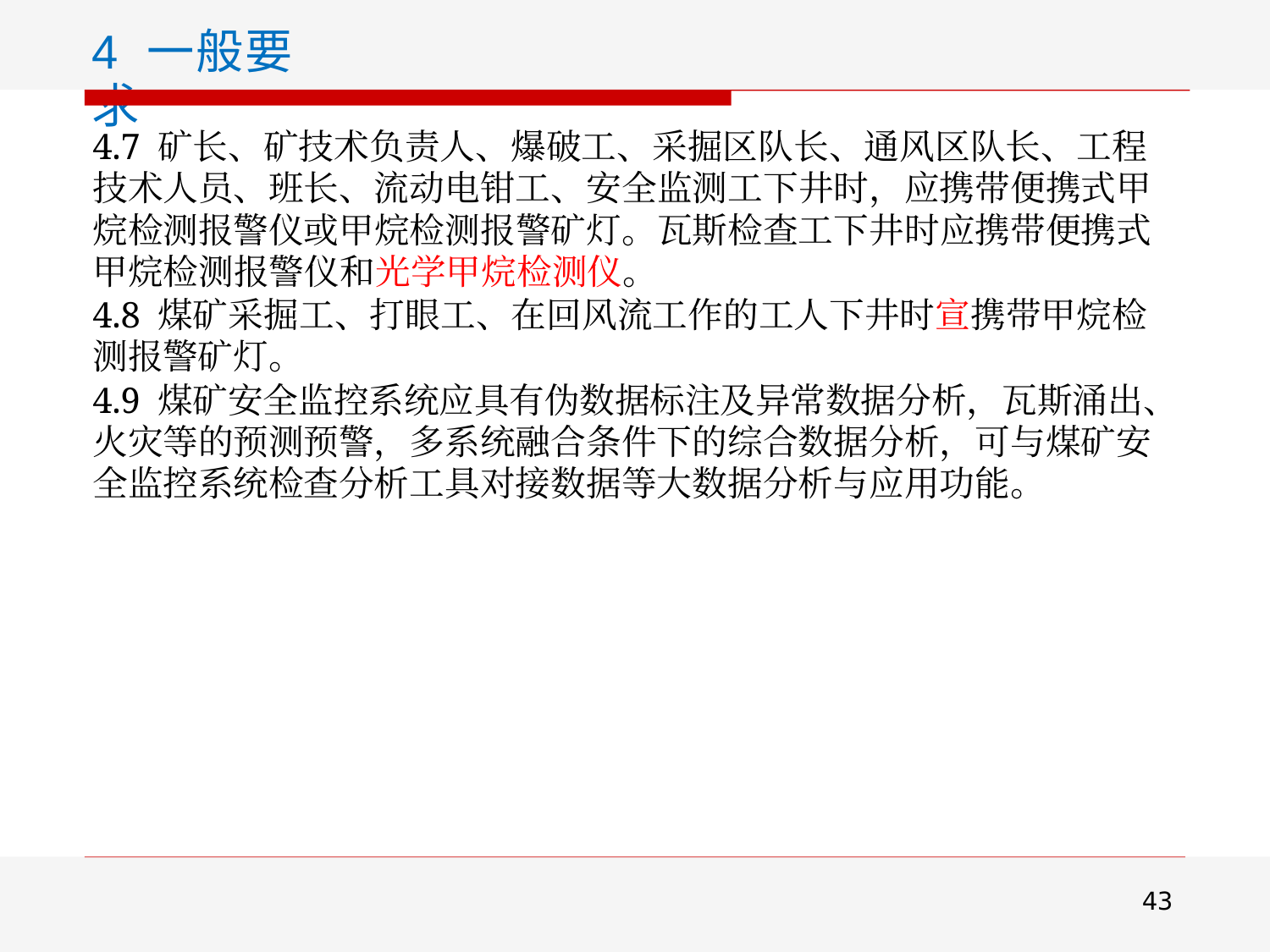

4 一般要求

4.7 矿长、矿技术负责人、爆破工、采掘区队长、通风区队长、工程 技术人员、班长、流动电钳工、安全监测工下井时，应携带便携式甲 烷检测报警仪或甲烷检测报警矿灯。瓦斯检查工下井时应携带便携式 甲烷检测报警仪和光学甲烷检测仪。
4.8 煤矿采掘工、打眼工、在回风流工作的工人下井时宣携带甲烷检 测报警矿灯。
4.9 煤矿安全监控系统应具有伪数据标注及异常数据分析，瓦斯涌出、 火灾等的预测预警，多系统融合条件下的综合数据分析，可与煤矿安 全监控系统检查分析工具对接数据等大数据分析与应用功能。

43